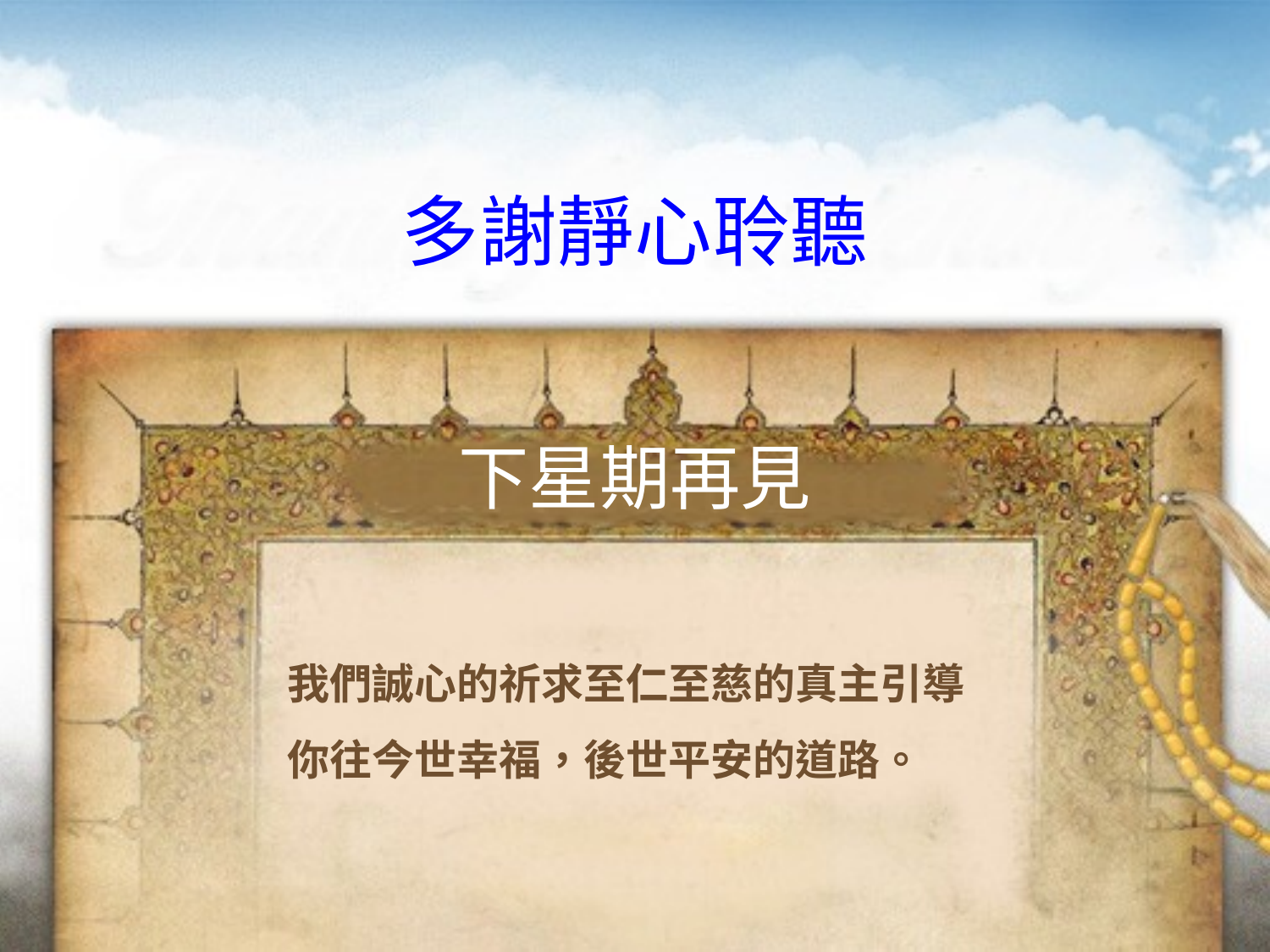

多謝靜心聆聽
下星期再見
我們誠心的祈求至仁至慈的真主引導你往今世幸福，後世平安的道路。